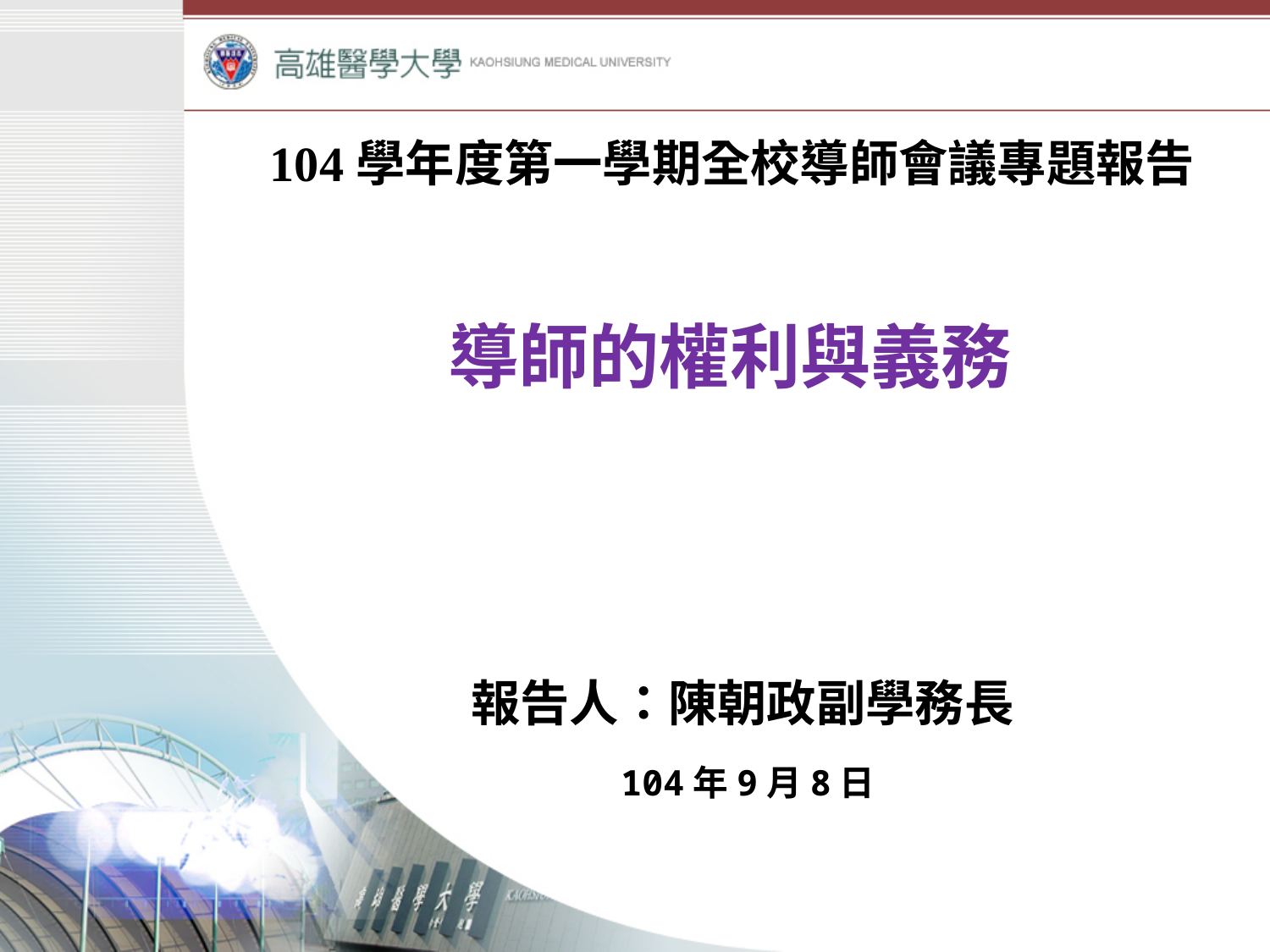

104學年度第一學期全校導師會議專題報告
導師的權利與義務
報告人：陳朝政副學務長

104年9月8日